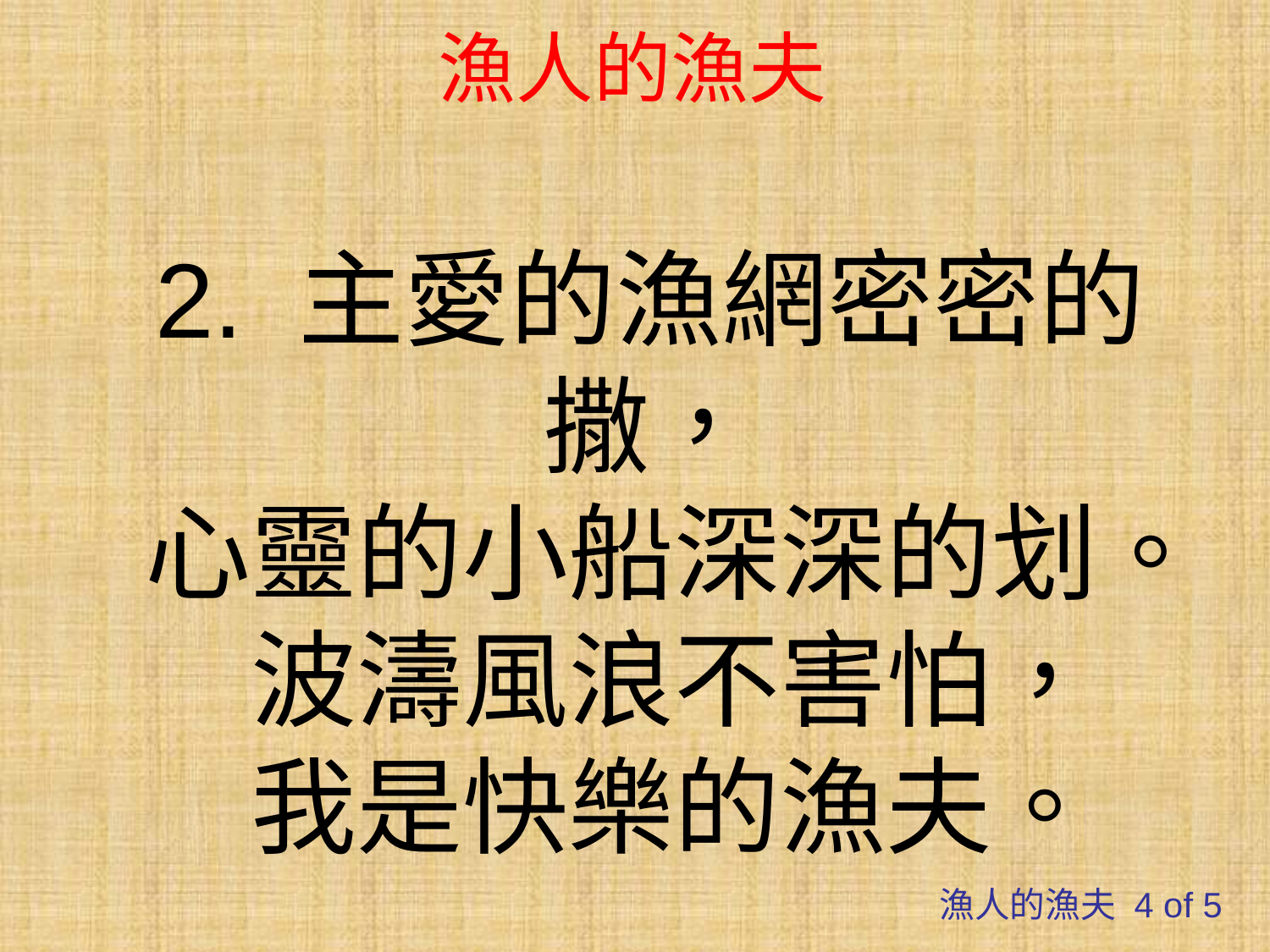

# 漁人的漁夫
2. 主愛的漁網密密的撒，
 心靈的小船深深的划。
 波濤風浪不害怕，
 我是快樂的漁夫。
漁人的漁夫 4 of 5